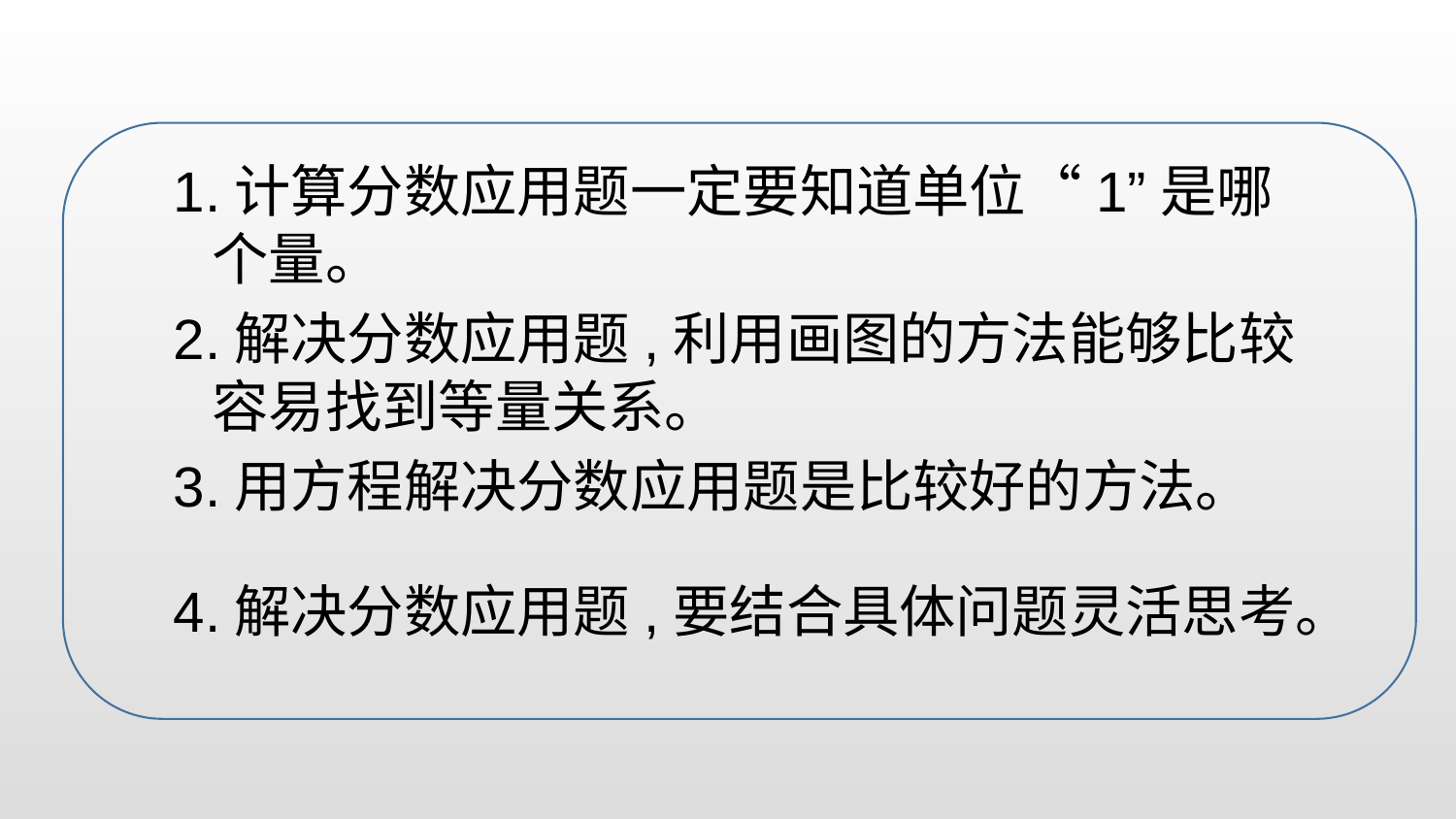

1.计算分数应用题一定要知道单位“1”是哪
  个量。
2.解决分数应用题,利用画图的方法能够比较
  容易找到等量关系。
3.用方程解决分数应用题是比较好的方法。
4.解决分数应用题,要结合具体问题灵活思考。